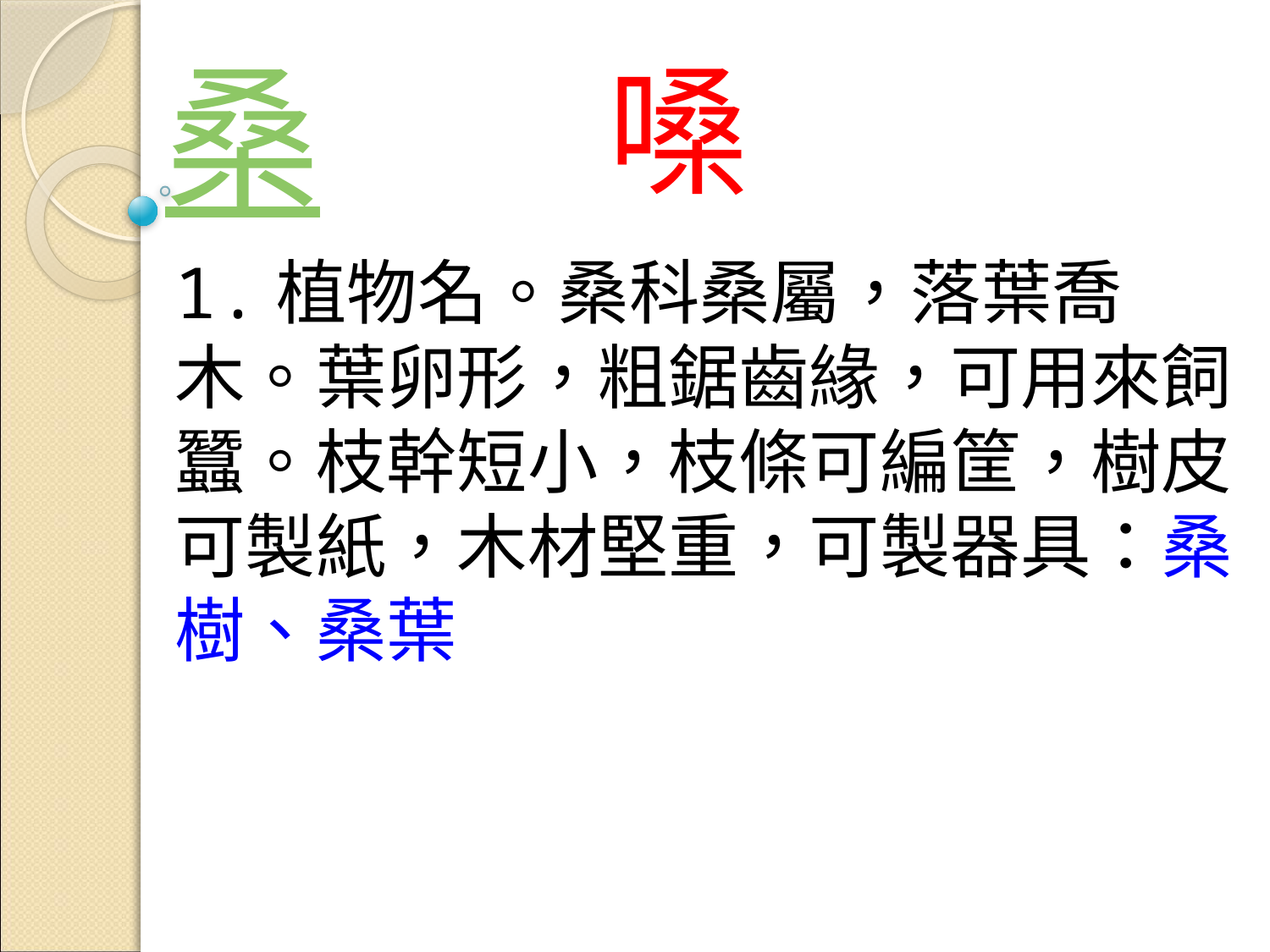

桑
# 嗓
1.植物名。桑科桑屬，落葉喬木。葉卵形，粗鋸齒緣，可用來飼蠶。枝幹短小，枝條可編筐，樹皮可製紙，木材堅重，可製器具：桑樹、桑葉